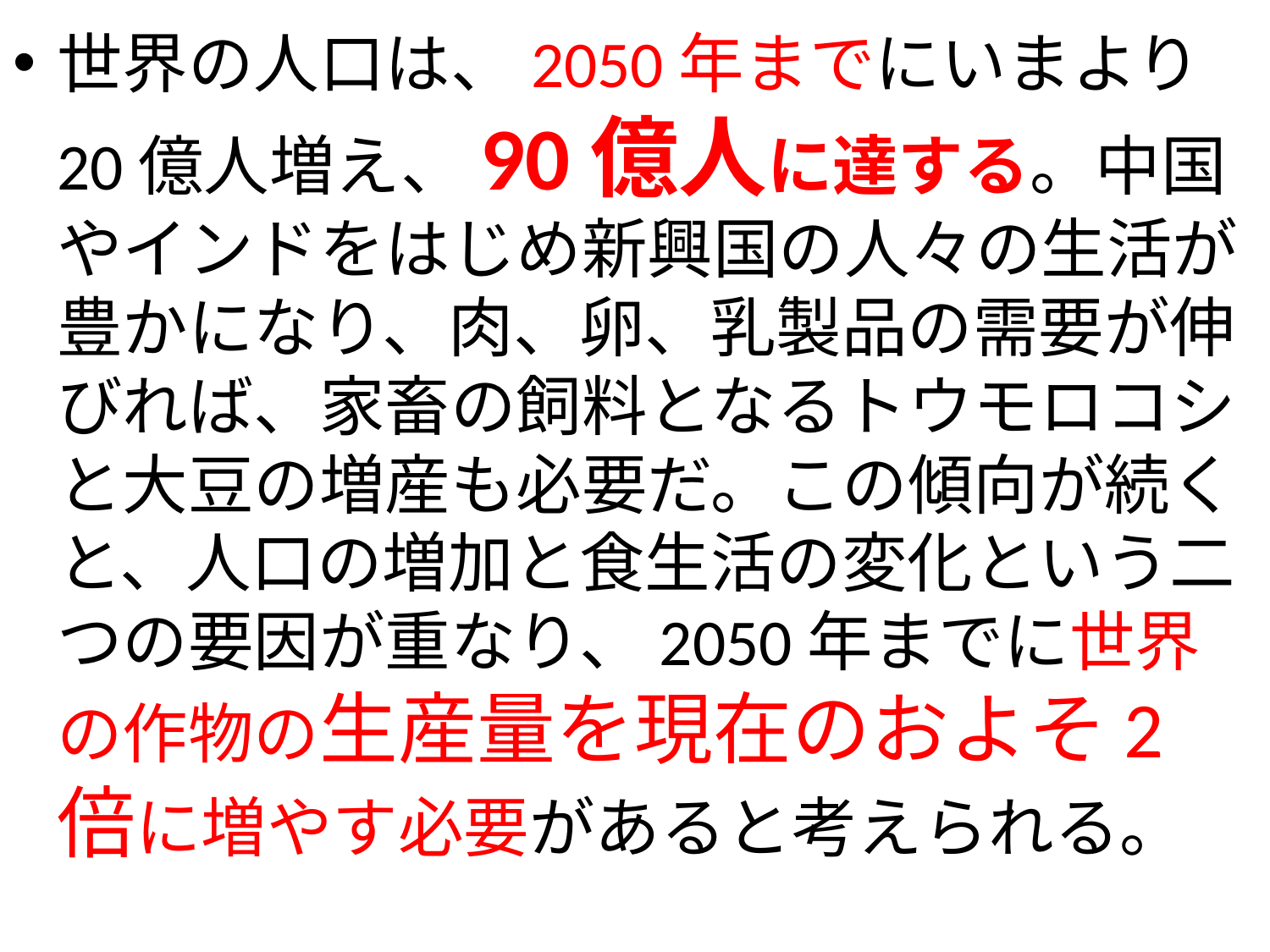

世界の人口は、2050年までにいまより20億人増え、90億人に達する。中国やインドをはじめ新興国の人々の生活が豊かになり、肉、卵、乳製品の需要が伸びれば、家畜の飼料となるトウモロコシと大豆の増産も必要だ。この傾向が続くと、人口の増加と食生活の変化という二つの要因が重なり、2050年までに世界の作物の生産量を現在のおよそ2倍に増やす必要があると考えられる。